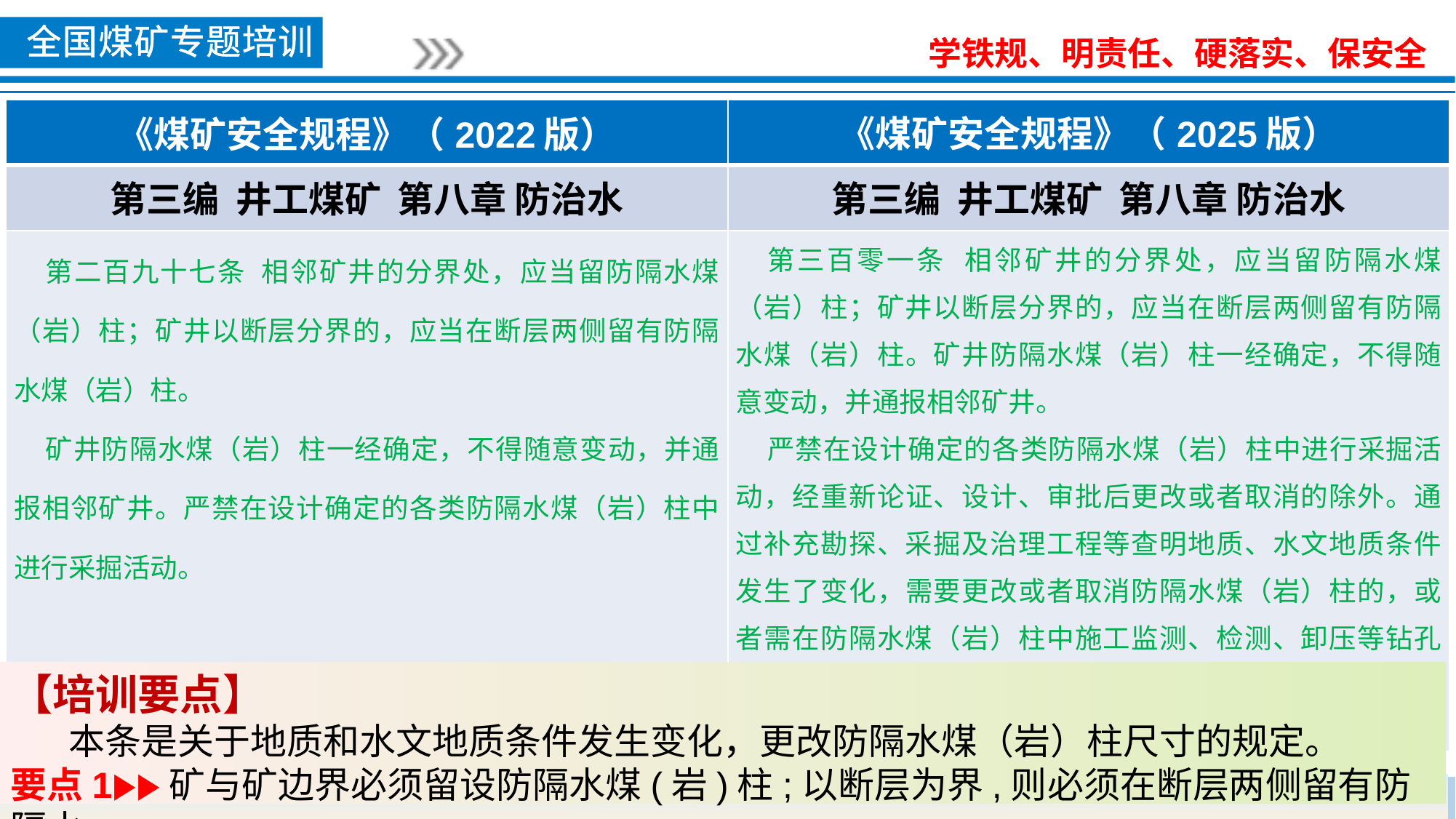

| 《煤矿安全规程》（2022版） | 《煤矿安全规程》（2025版） |
| --- | --- |
| 第三编 井工煤矿 第八章 防治水 | 第三编 井工煤矿 第八章 防治水 |
| 第二百九十七条 相邻矿井的分界处，应当留防隔水煤（岩）柱；矿井以断层分界的，应当在断层两侧留有防隔水煤（岩）柱。 矿井防隔水煤（岩）柱一经确定，不得随意变动，并通报相邻矿井。严禁在设计确定的各类防隔水煤（岩）柱中进行采掘活动。 | 第三百零一条 相邻矿井的分界处，应当留防隔水煤（岩）柱；矿井以断层分界的，应当在断层两侧留有防隔水煤（岩）柱。矿井防隔水煤（岩）柱一经确定，不得随意变动，并通报相邻矿井。 严禁在设计确定的各类防隔水煤（岩）柱中进行采掘活动，经重新论证、设计、审批后更改或者取消的除外。通过补充勘探、采掘及治理工程等查明地质、水文地质条件发生了变化，需要更改或者取消防隔水煤（岩）柱的，或者需在防隔水煤（岩）柱中施工监测、检测、卸压等钻孔及巷道工程的，应当进行可行性论证并重新设计，由煤矿企业技术负责人审批。 |
【培训要点】
      本条是关于地质和水文地质条件发生变化，更改防隔水煤（岩）柱尺寸的规定。
要点1▶▶矿与矿边界必须留设防隔水煤(岩)柱;以断层为界,则必须在断层两侧留有防隔水